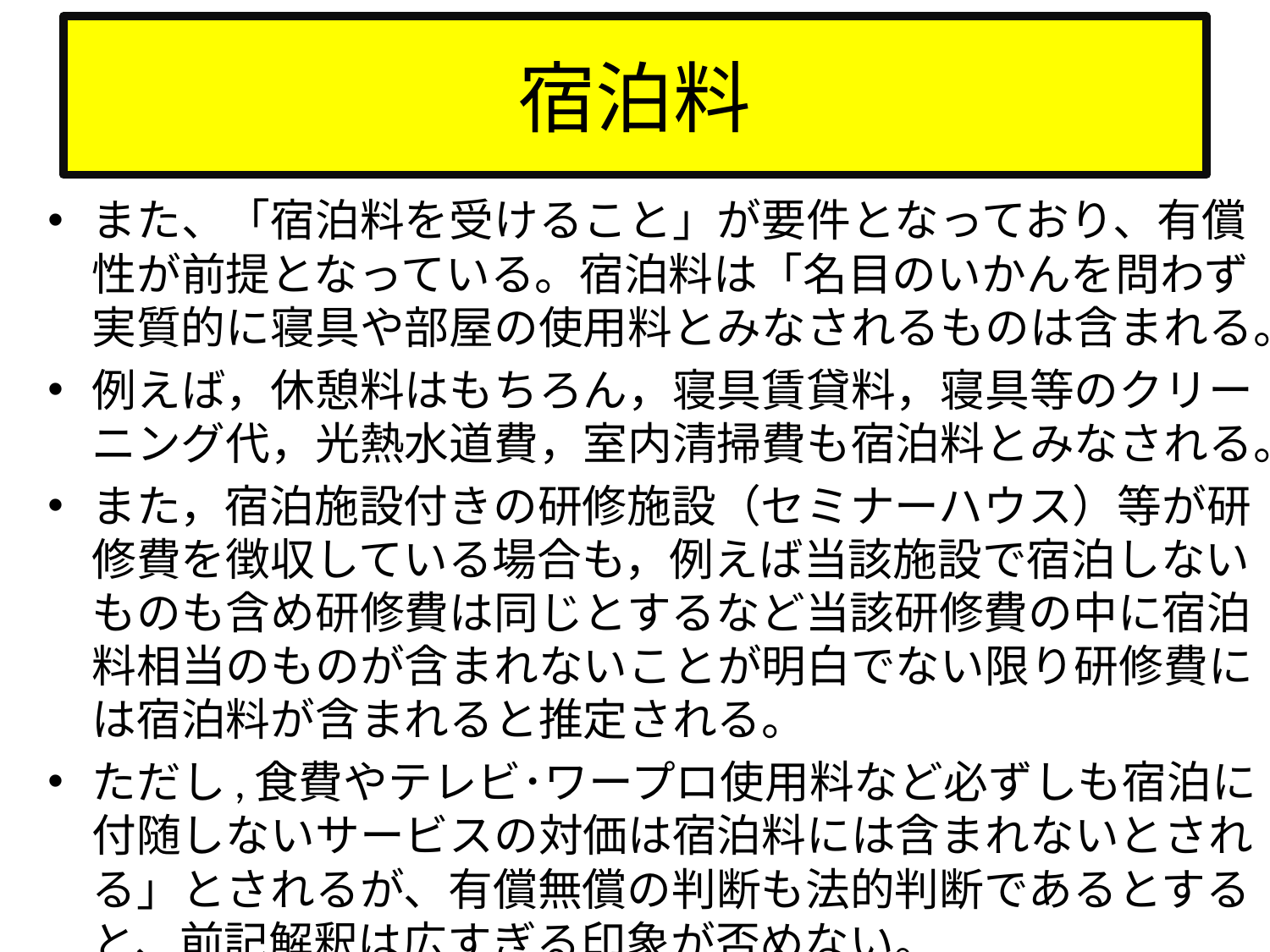

# 宿泊料
また、「宿泊料を受けること」が要件となっており、有償性が前提となっている。宿泊料は「名目のいかんを問わず実質的に寝具や部屋の使用料とみなされるものは含まれる。
例えば，休憩料はもちろん，寝具賃貸料，寝具等のクリーニング代，光熱水道費，室内清掃費も宿泊料とみなされる。
また，宿泊施設付きの研修施設（セミナーハウス）等が研修費を徴収している場合も，例えば当該施設で宿泊しないものも含め研修費は同じとするなど当該研修費の中に宿泊料相当のものが含まれないことが明白でない限り研修費には宿泊料が含まれると推定される。
ただし,食費やテレビ･ワープロ使用料など必ずしも宿泊に付随しないサービスの対価は宿泊料には含まれないとされる」とされるが、有償無償の判断も法的判断であるとすると、前記解釈は広すぎる印象が否めない。